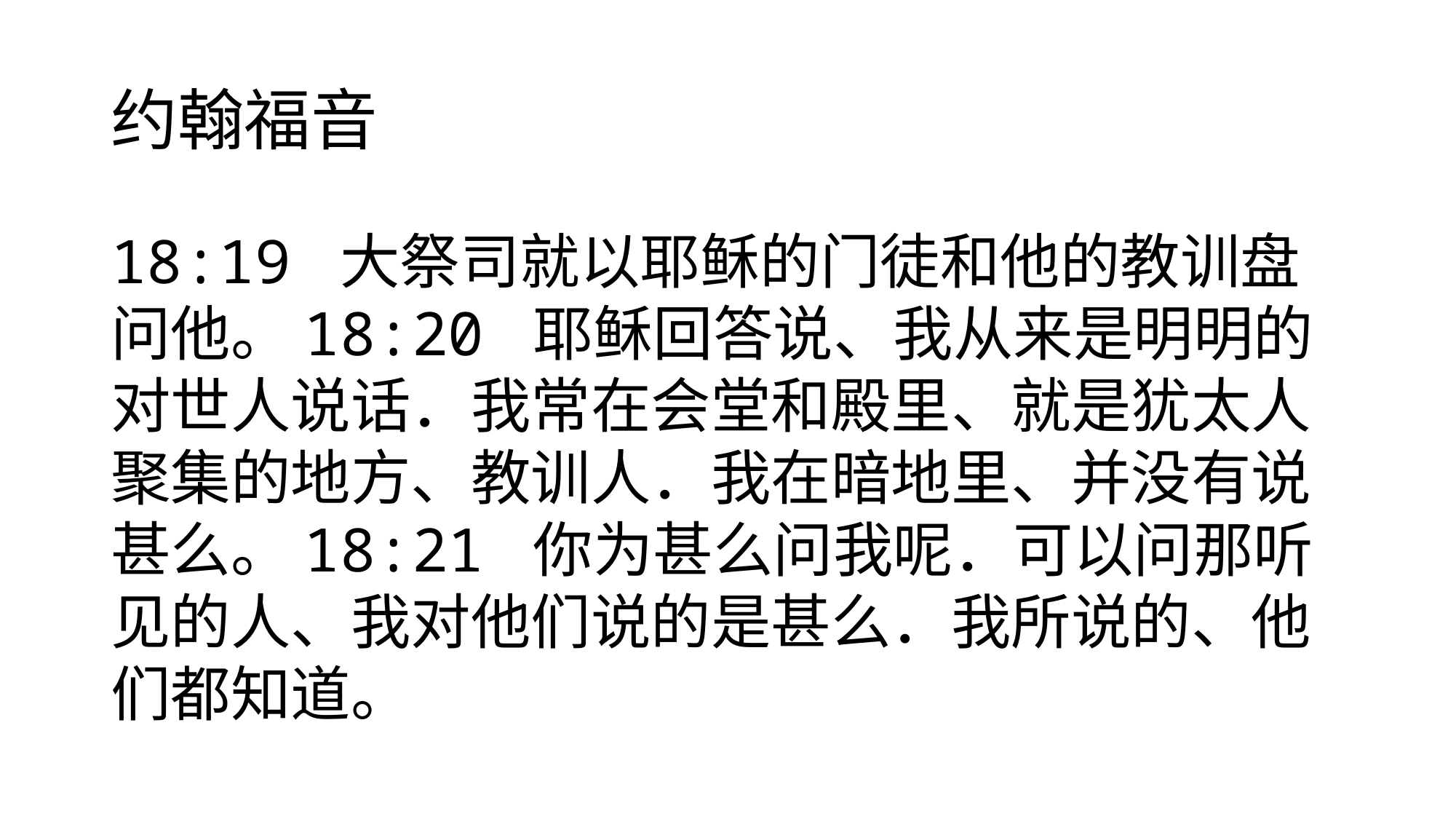

# 约翰福音
18:19 大祭司就以耶稣的门徒和他的教训盘问他。18:20 耶稣回答说、我从来是明明的对世人说话．我常在会堂和殿里、就是犹太人聚集的地方、教训人．我在暗地里、并没有说甚么。18:21 你为甚么问我呢．可以问那听见的人、我对他们说的是甚么．我所说的、他们都知道。